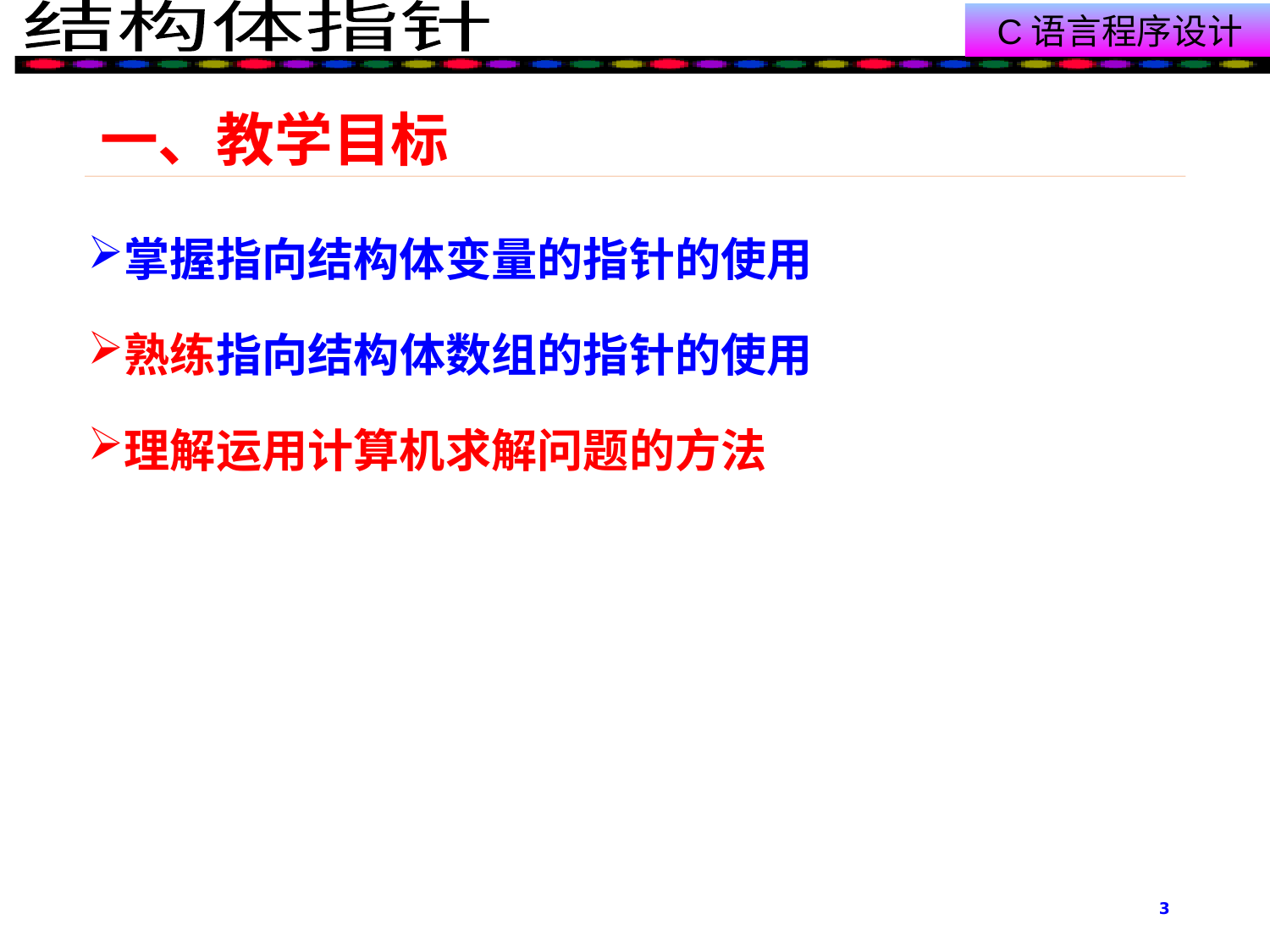

# 一、教学目标
掌握指向结构体变量的指针的使用
熟练指向结构体数组的指针的使用
理解运用计算机求解问题的方法

3